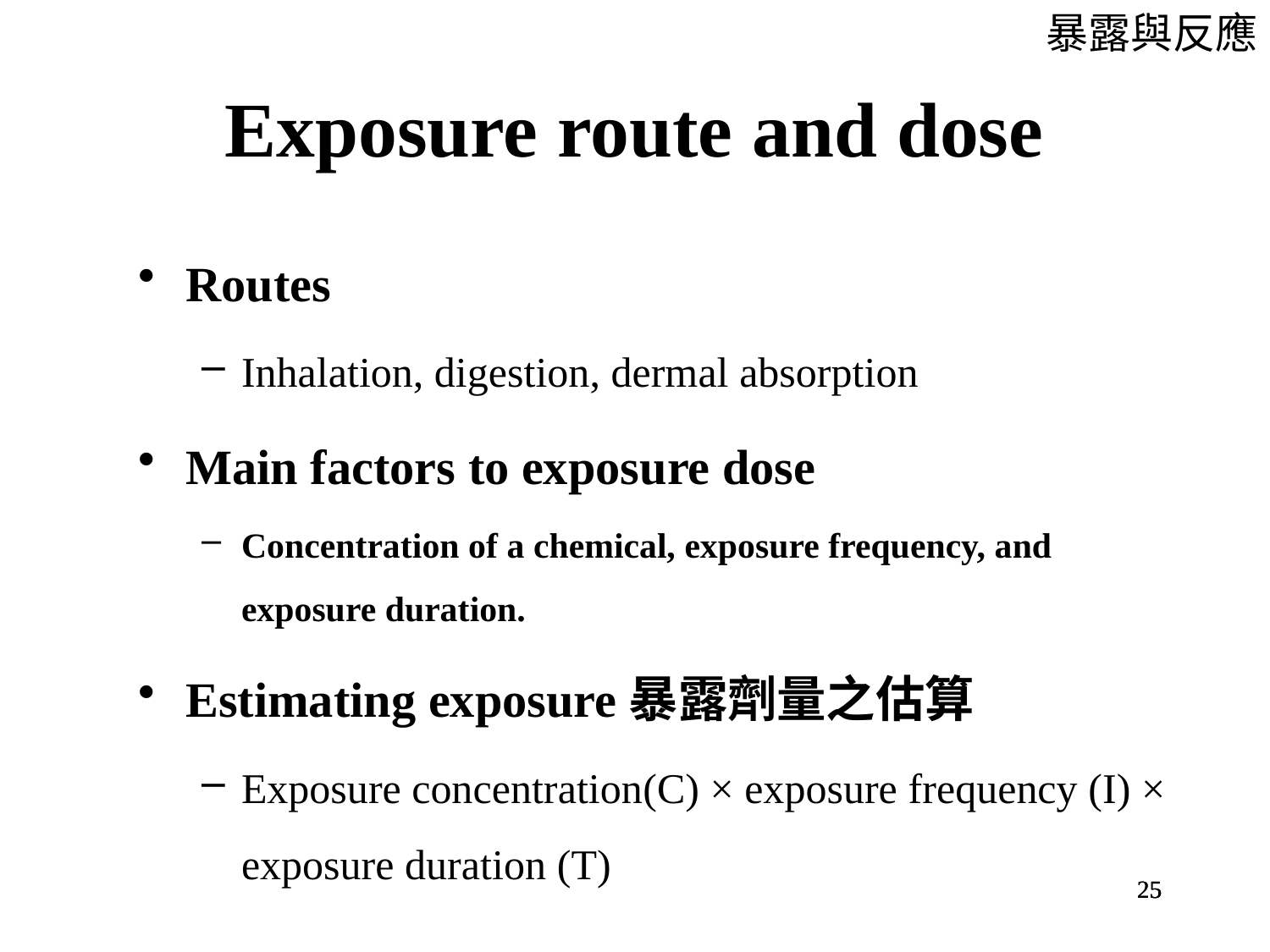

暴露與反應
# Exposure route and dose
Routes
Inhalation, digestion, dermal absorption
Main factors to exposure dose
Concentration of a chemical, exposure frequency, and exposure duration.
Estimating exposure暴露劑量之估算
Exposure concentration(C) × exposure frequency (I) × exposure duration (T)
25
25
25